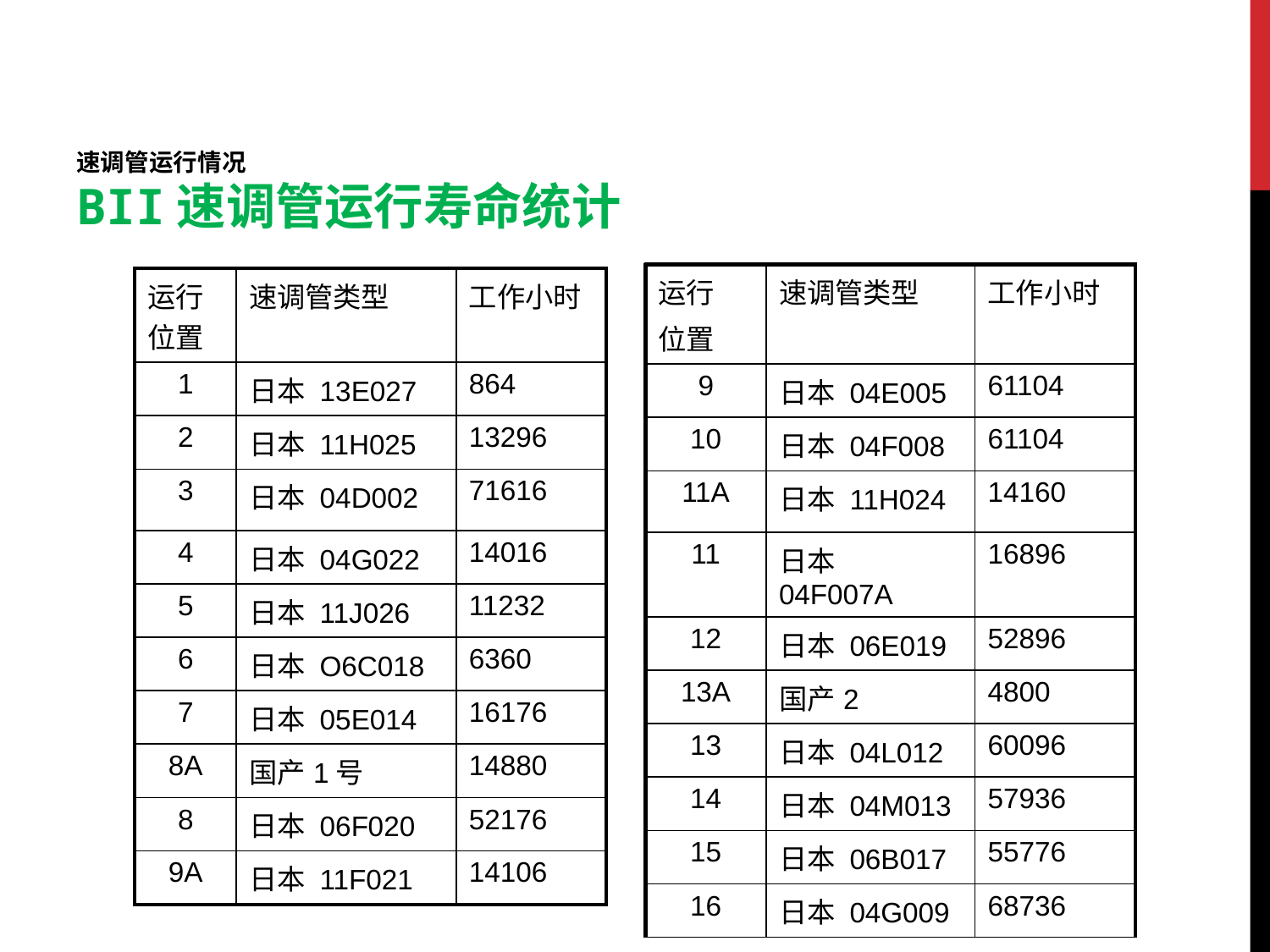

# 速调管运行情况
BII速调管运行寿命统计
| 运行 位置 | 速调管类型 | 工作小时 |
| --- | --- | --- |
| 9 | 日本 04E005 | 61104 |
| 10 | 日本 04F008 | 61104 |
| 11A | 日本 11H024 | 14160 |
| 11 | 日本 04F007A | 16896 |
| 12 | 日本 06E019 | 52896 |
| 13A | 国产2 | 4800 |
| 13 | 日本 04L012 | 60096 |
| 14 | 日本 04M013 | 57936 |
| 15 | 日本 06B017 | 55776 |
| 16 | 日本 04G009 | 68736 |
| 运行位置 | 速调管类型 | 工作小时 |
| --- | --- | --- |
| 1 | 日本 13E027 | 864 |
| 2 | 日本 11H025 | 13296 |
| 3 | 日本 04D002 | 71616 |
| 4 | 日本 04G022 | 14016 |
| 5 | 日本 11J026 | 11232 |
| 6 | 日本 O6C018 | 6360 |
| 7 | 日本 05E014 | 16176 |
| 8A | 国产1号 | 14880 |
| 8 | 日本 06F020 | 52176 |
| 9A | 日本 11F021 | 14106 |